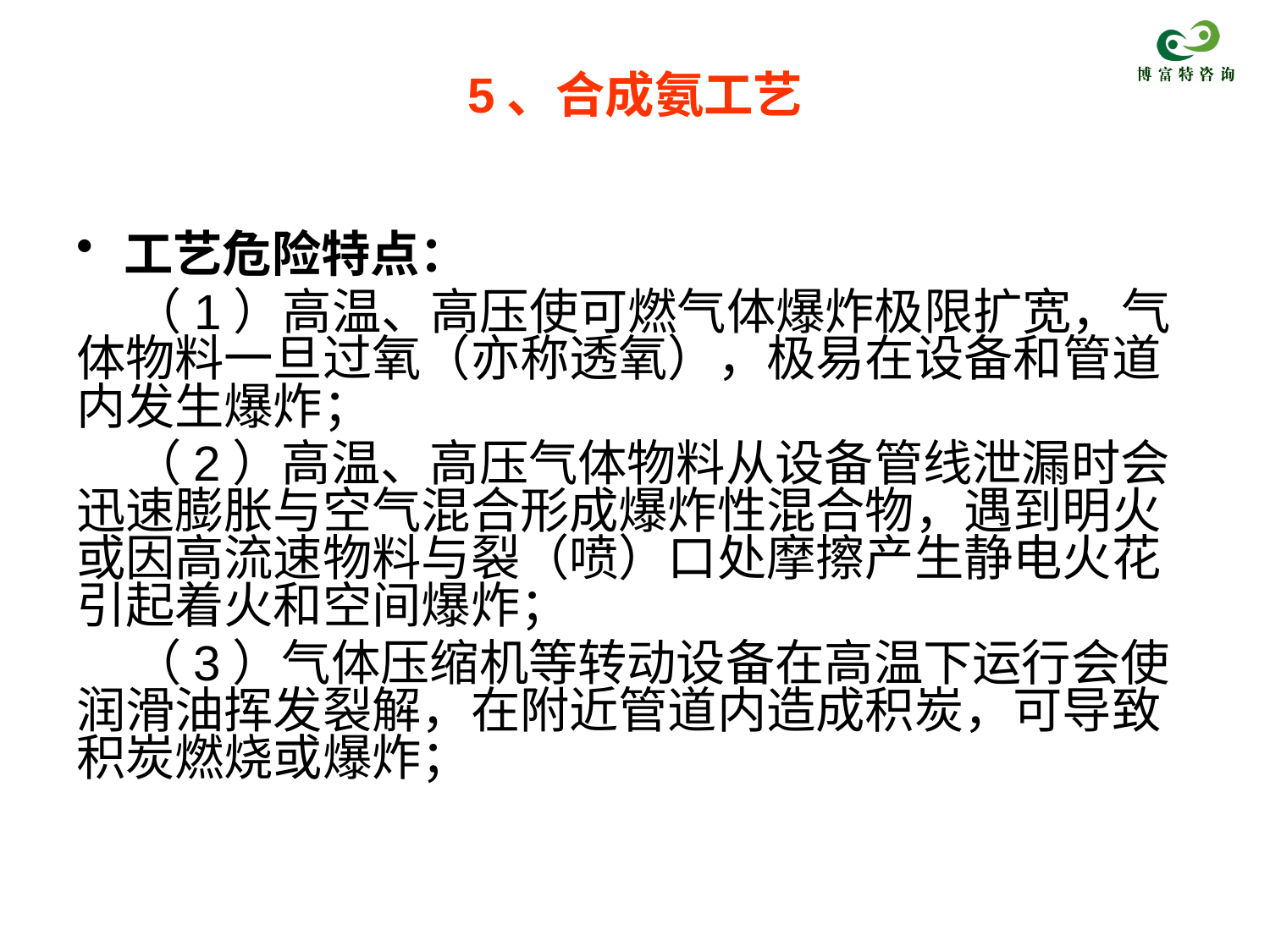

# 5、合成氨工艺

工艺危险特点：
    （1）高温、高压使可燃气体爆炸极限扩宽，气体物料一旦过氧（亦称透氧），极易在设备和管道内发生爆炸；
    （2）高温、高压气体物料从设备管线泄漏时会迅速膨胀与空气混合形成爆炸性混合物，遇到明火或因高流速物料与裂（喷）口处摩擦产生静电火花引起着火和空间爆炸；
    （3）气体压缩机等转动设备在高温下运行会使润滑油挥发裂解，在附近管道内造成积炭，可导致积炭燃烧或爆炸；